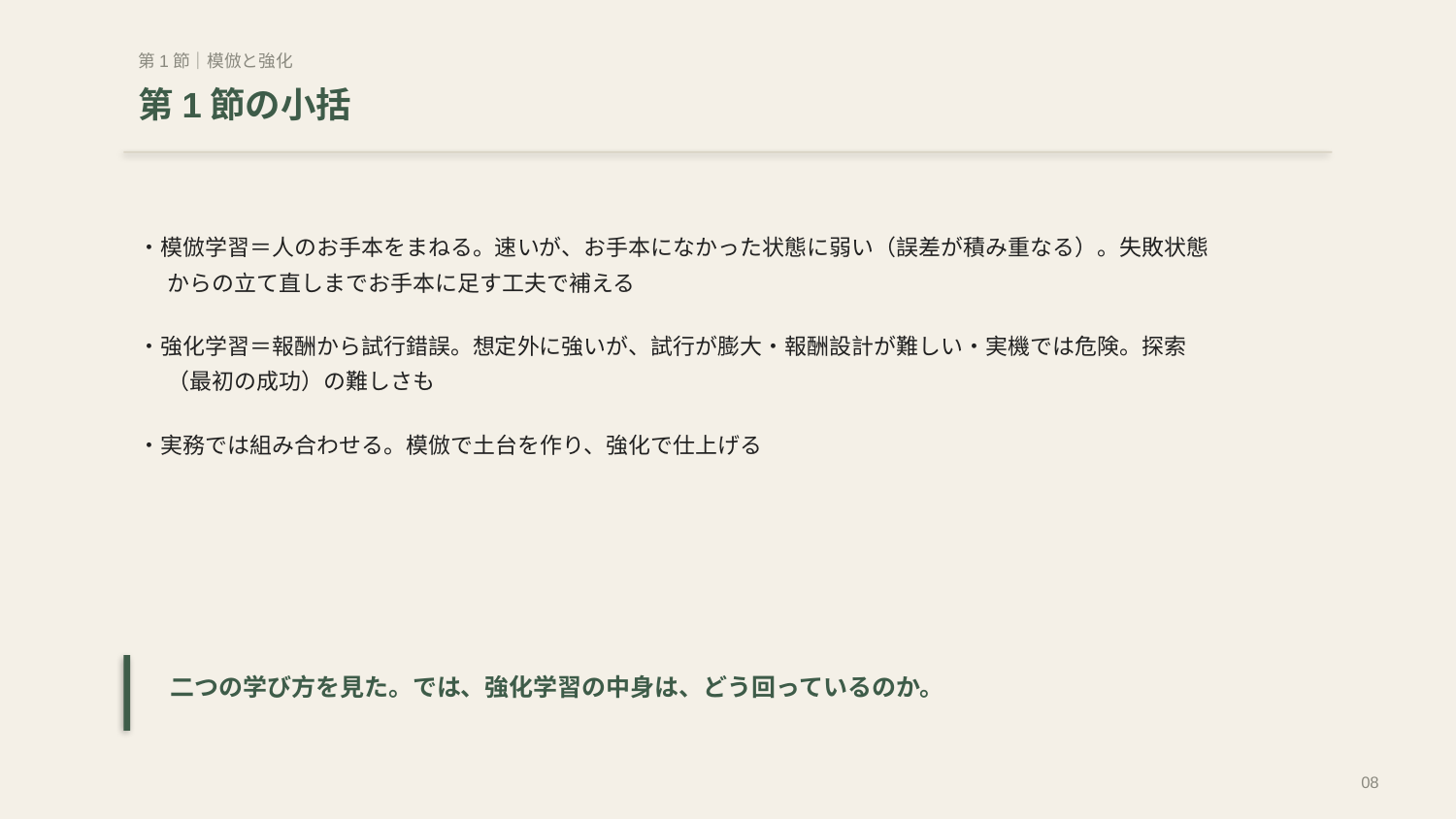

第1節｜模倣と強化
第1節の小括

・模倣学習＝人のお手本をまねる。速いが、お手本になかった状態に弱い（誤差が積み重なる）。失敗状態からの立て直しまでお手本に足す工夫で補える
・強化学習＝報酬から試行錯誤。想定外に強いが、試行が膨大・報酬設計が難しい・実機では危険。探索（最初の成功）の難しさも
・実務では組み合わせる。模倣で土台を作り、強化で仕上げる

二つの学び方を見た。では、強化学習の中身は、どう回っているのか。
08